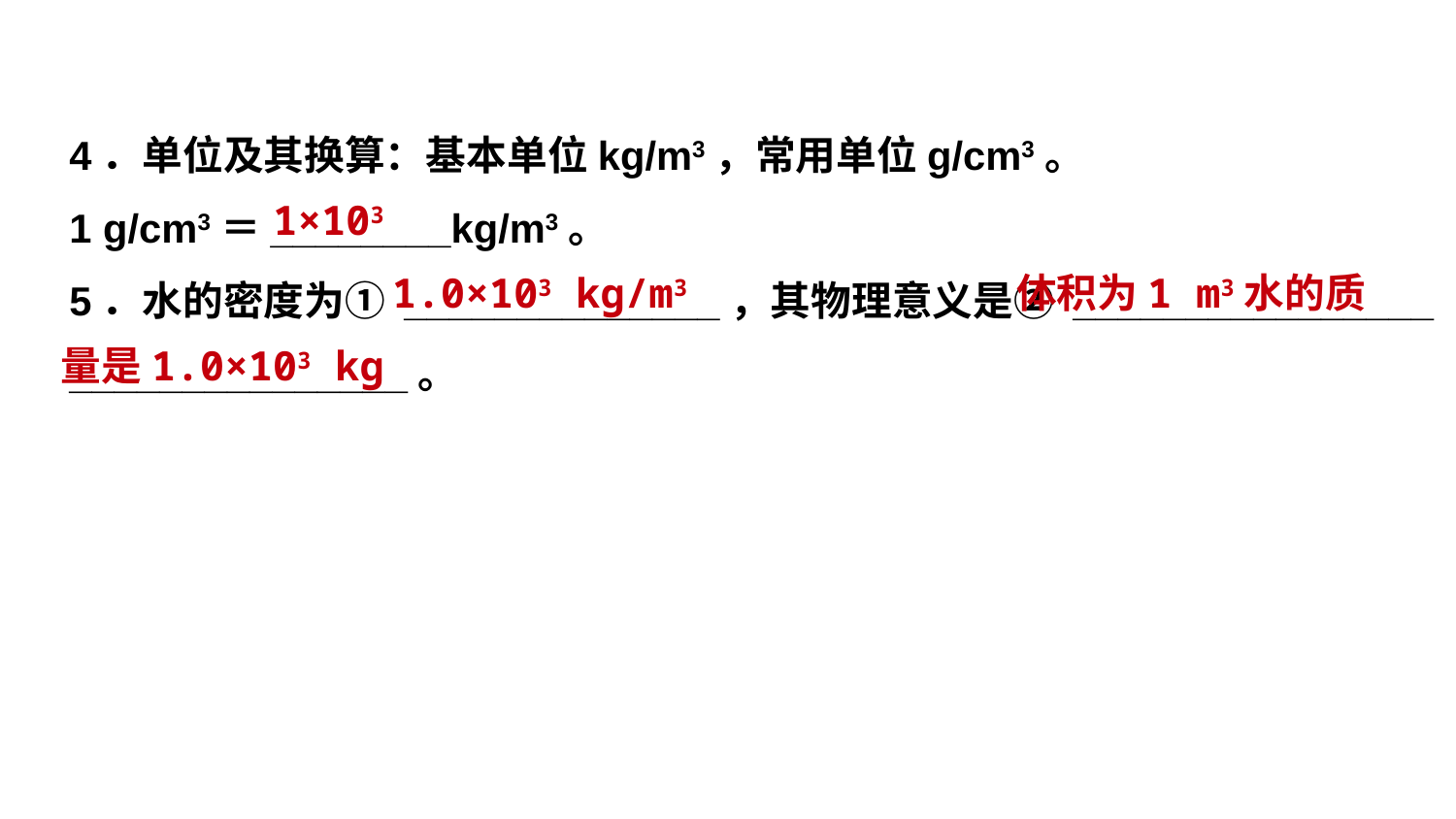

4．单位及其换算：基本单位kg/m3，常用单位g/cm3。
1 g/cm3＝________kg/m3。
5．水的密度为① ______________，其物理意义是② ________________
_______________。
 1×103
1.0×103 kg/m3
体积为1 m3水的质
量是1.0×103 kg